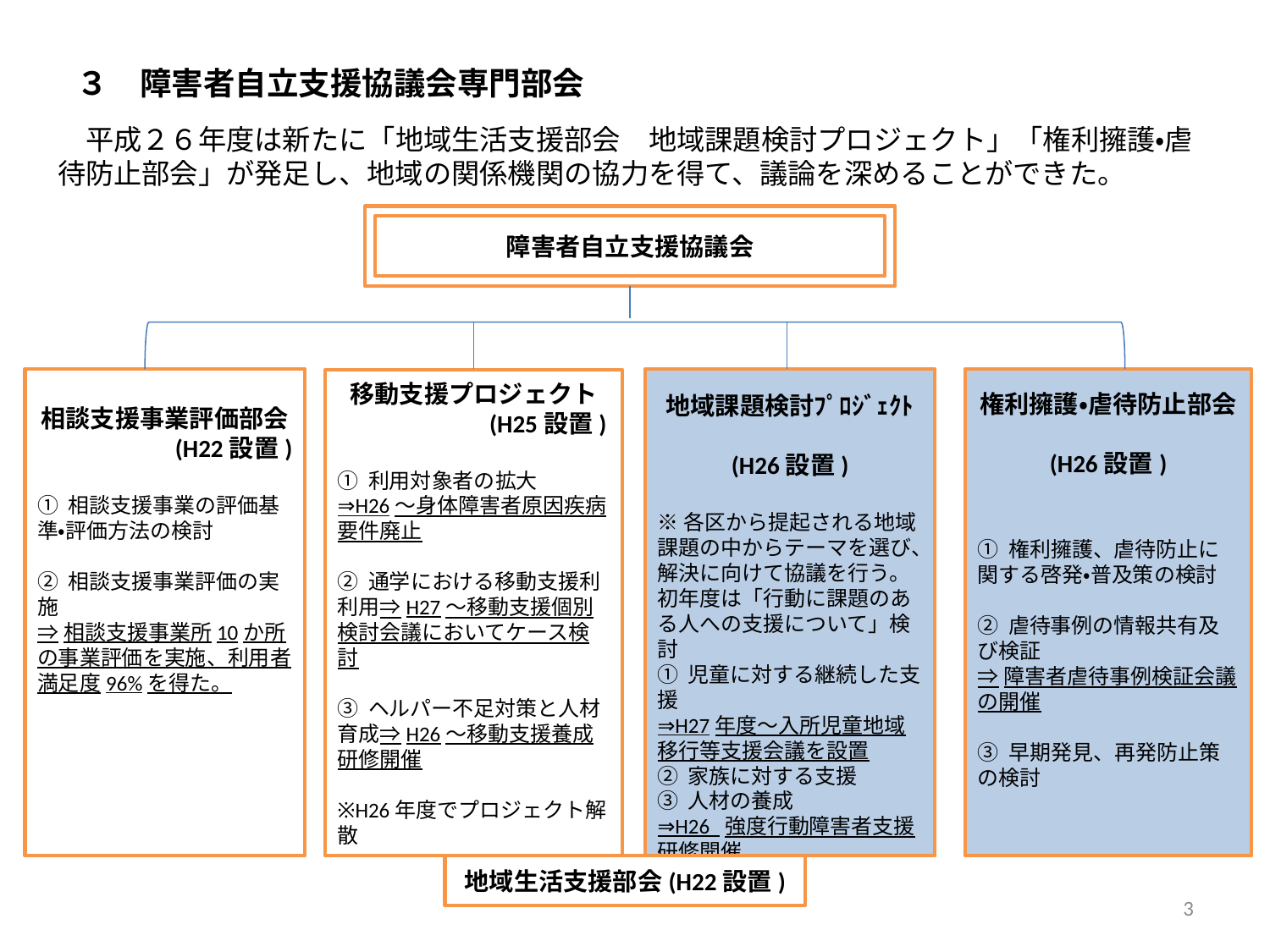

# ３　障害者自立支援協議会専門部会
　平成２６年度は新たに「地域生活支援部会　地域課題検討プロジェクト」「権利擁護・虐待防止部会」が発足し、地域の関係機関の協力を得て、議論を深めることができた。

障害者自立支援協議会
相談支援事業評価部会
                         (H22設置)

① 相談支援事業の評価基準・評価方法の検討

② 相談支援事業評価の実施
⇒相談支援事業所10か所の事業評価を実施、利用者満足度96%を得た。

地域課題検討ﾌﾟﾛｼﾞｪｸﾄ
　　　　　　　　　(H26設置)

※各区から提起される地域課題の中からテーマを選び、解決に向けて協議を行う。初年度は「行動に課題のある人への支援について」検討
① 児童に対する継続した支援
⇒H27年度～入所児童地域移行等支援会議を設置
② 家族に対する支援
③ 人材の養成
⇒H26  強度行動障害者支援研修開催

権利擁護・虐待防止部会
　　　　　　　　　(H26設置)

① 権利擁護、虐待防止に関する啓発・普及策の検討

② 虐待事例の情報共有及び検証
⇒障害者虐待事例検証会議の開催

③ 早期発見、再発防止策の検討

移動支援プロジェクト
                           (H25設置)

① 利用対象者の拡大
⇒H26～身体障害者原因疾病要件廃止

② 通学における移動支援利利用⇒H27～移動支援個別検討会議においてケース検討

③ ヘルパー不足対策と人材育成⇒H26～移動支援養成研修開催

※H26年度でプロジェクト解散
地域生活支援部会(H22設置)
3